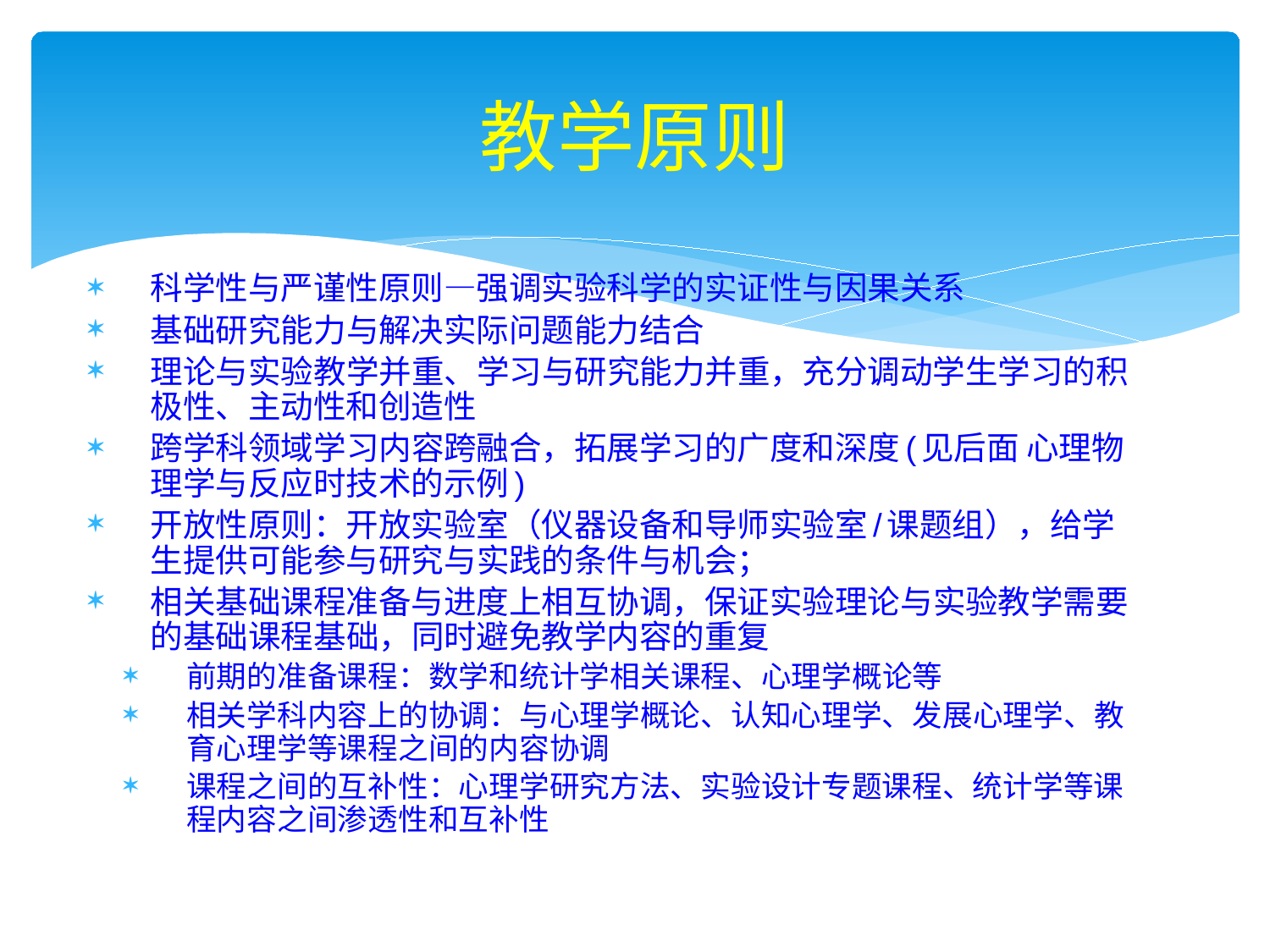

# 教学原则
科学性与严谨性原则—强调实验科学的实证性与因果关系
基础研究能力与解决实际问题能力结合
理论与实验教学并重、学习与研究能力并重，充分调动学生学习的积极性、主动性和创造性
跨学科领域学习内容跨融合，拓展学习的广度和深度(见后面 心理物理学与反应时技术的示例)
开放性原则：开放实验室（仪器设备和导师实验室/课题组），给学生提供可能参与研究与实践的条件与机会；
相关基础课程准备与进度上相互协调，保证实验理论与实验教学需要的基础课程基础，同时避免教学内容的重复
前期的准备课程：数学和统计学相关课程、心理学概论等
相关学科内容上的协调：与心理学概论、认知心理学、发展心理学、教育心理学等课程之间的内容协调
课程之间的互补性：心理学研究方法、实验设计专题课程、统计学等课程内容之间渗透性和互补性